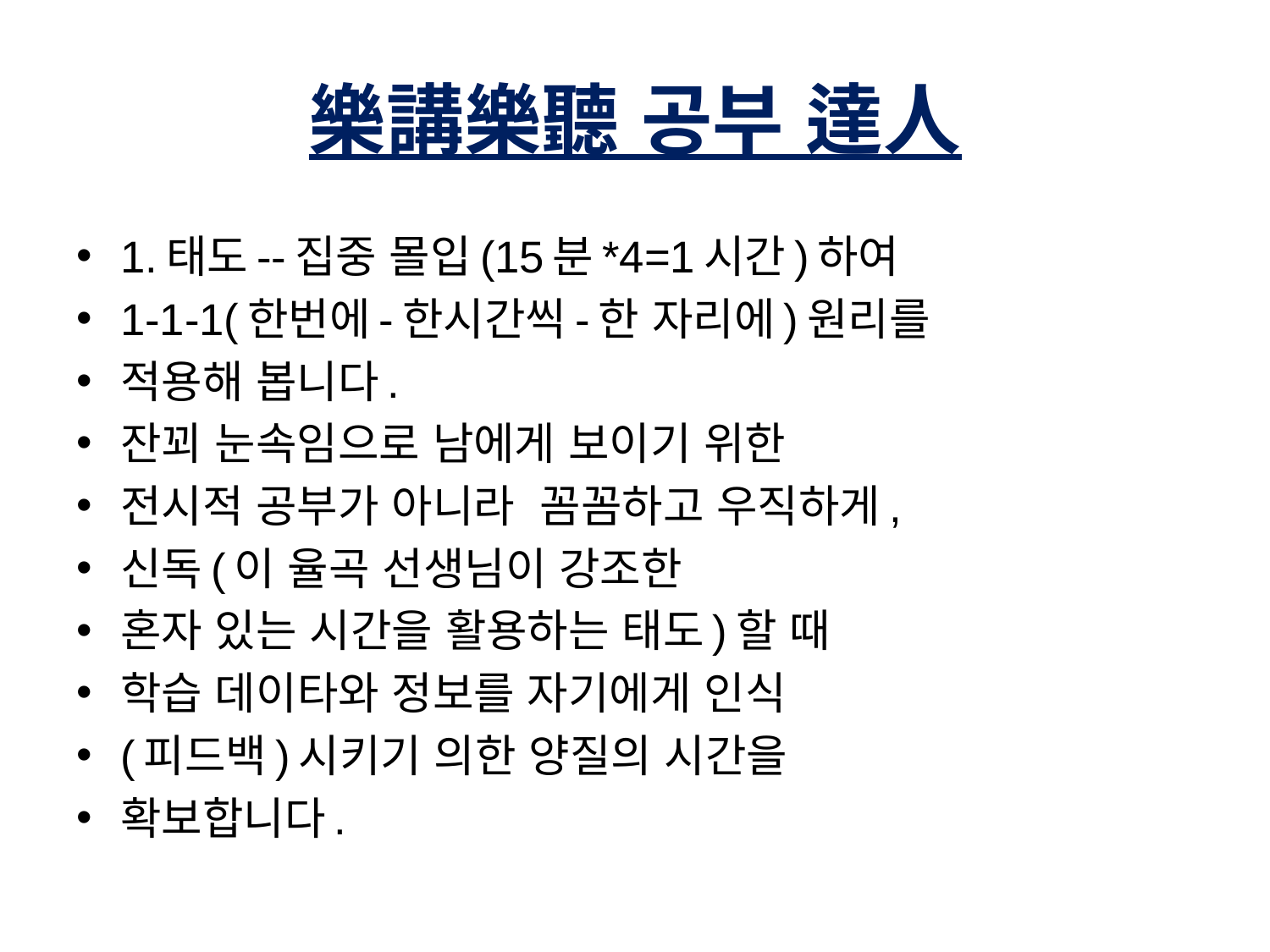

# 樂講樂聽 공부 達人
1.태도--집중 몰입(15분*4=1시간)하여
1-1-1(한번에-한시간씩-한 자리에)원리를
적용해 봅니다.
잔꾀 눈속임으로 남에게 보이기 위한
전시적 공부가 아니라  꼼꼼하고 우직하게,
신독(이 율곡 선생님이 강조한
혼자 있는 시간을 활용하는 태도)할 때
학습 데이타와 정보를 자기에게 인식
(피드백)시키기 의한 양질의 시간을
확보합니다.